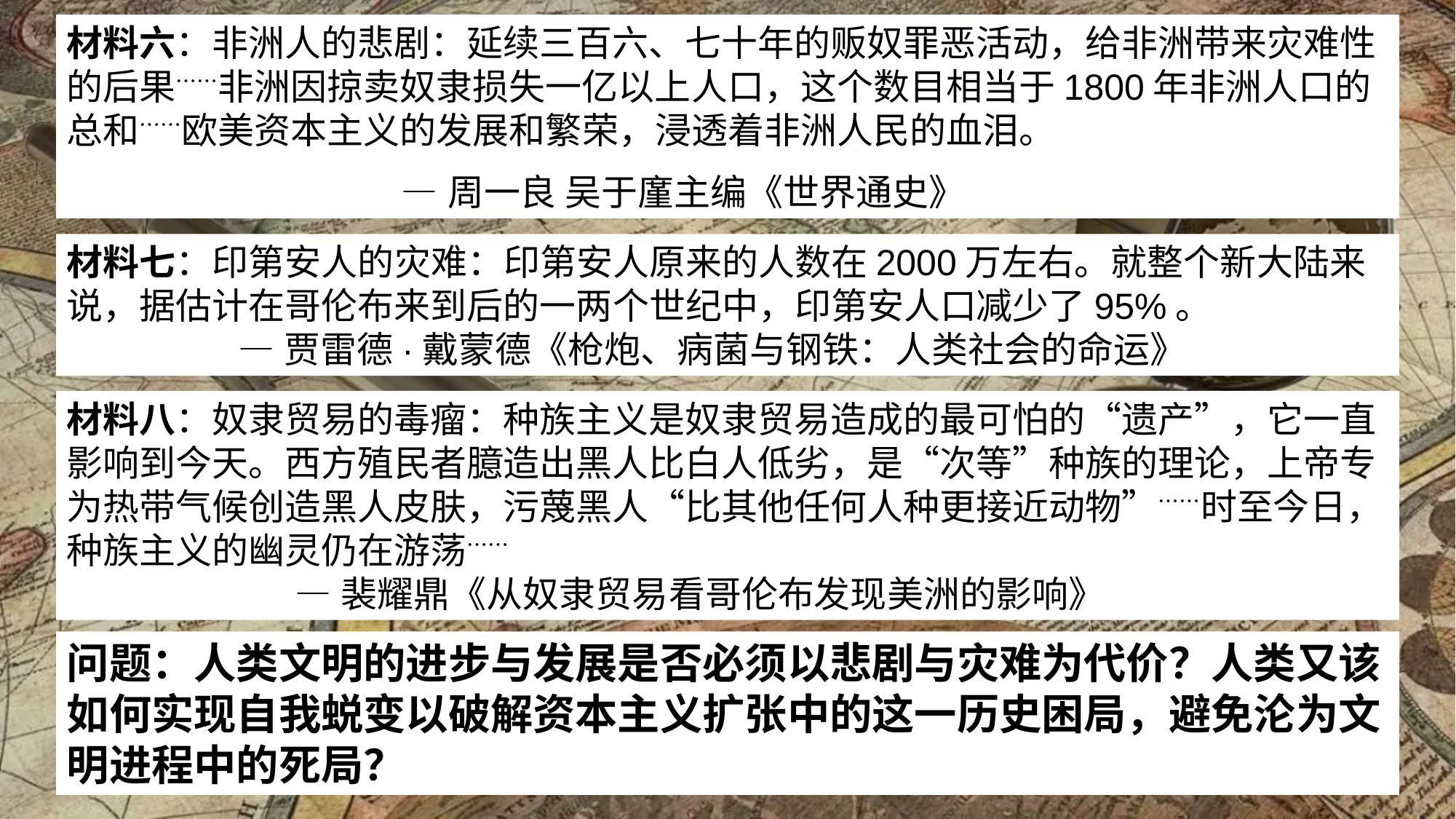

材料六：非洲人的悲剧：延续三百六、七十年的贩奴罪恶活动，给非洲带来灾难性的后果……非洲因掠卖奴隶损失一亿以上人口，这个数目相当于1800年非洲人口的总和……欧美资本主义的发展和繁荣，浸透着非洲人民的血泪。
                                         —周一良 吴于廑主编《世界通史》
材料七：印第安人的灾难：印第安人原来的人数在2000万左右。就整个新大陆来说，据估计在哥伦布来到后的一两个世纪中，印第安人口减少了95%。
                     —贾雷德·戴蒙德《枪炮、病菌与钢铁：人类社会的命运》
材料八：奴隶贸易的毒瘤：种族主义是奴隶贸易造成的最可怕的“遗产”，它一直影响到今天。西方殖民者臆造出黑人比白人低劣，是“次等”种族的理论，上帝专为热带气候创造黑人皮肤，污蔑黑人“比其他任何人种更接近动物”……时至今日，种族主义的幽灵仍在游荡……
                            —裴耀鼎《从奴隶贸易看哥伦布发现美洲的影响》
问题：人类文明的进步与发展是否必须以悲剧与灾难为代价？人类又该如何实现自我蜕变以破解资本主义扩张中的这一历史困局，避免沦为文明进程中的死局？